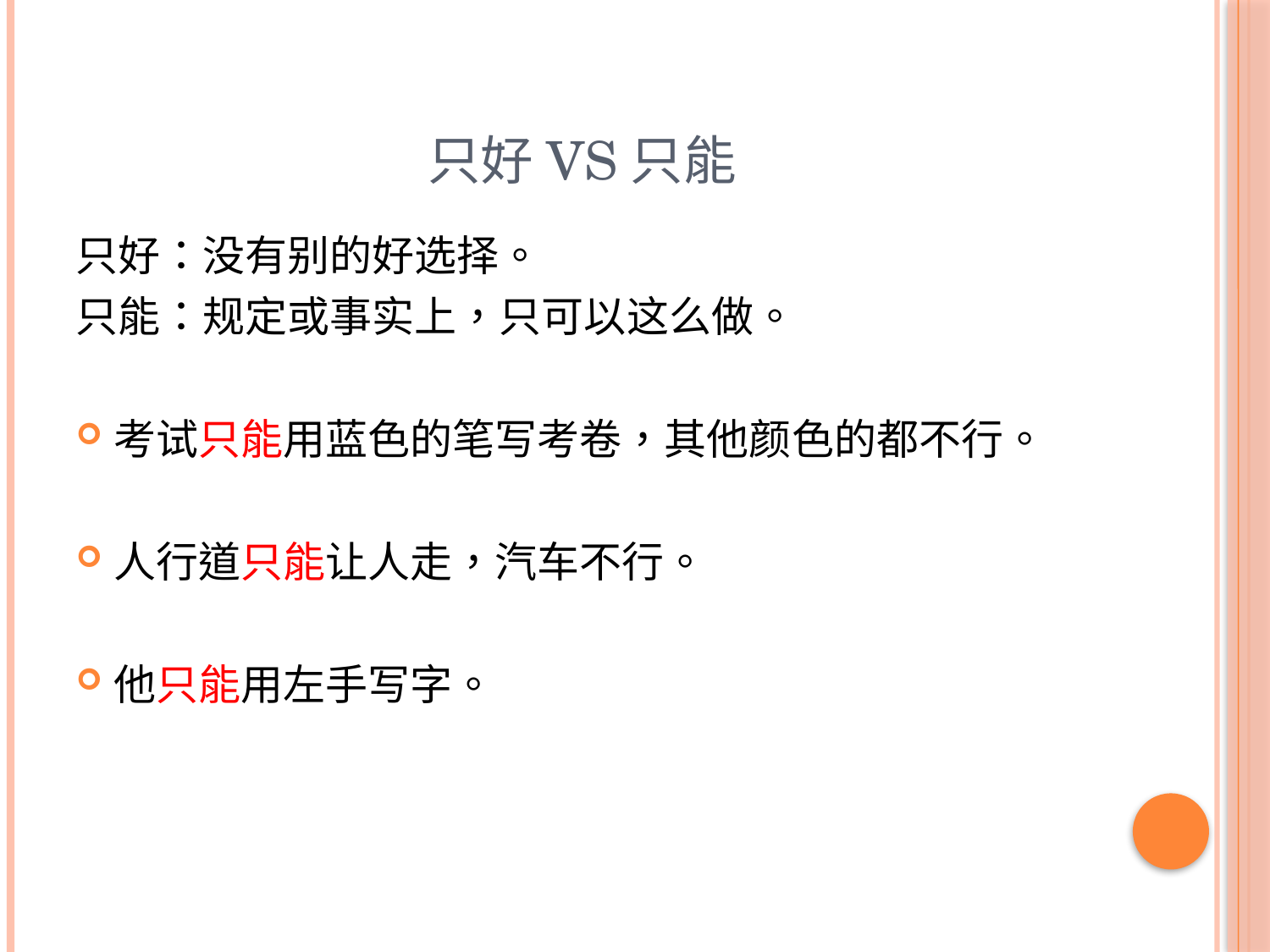

# 只好VS只能
只好：没有别的好选择。
只能：规定或事实上，只可以这么做。

考试只能用蓝色的笔写考卷，其他颜色的都不行。

人行道只能让人走，汽车不行。

他只能用左手写字。